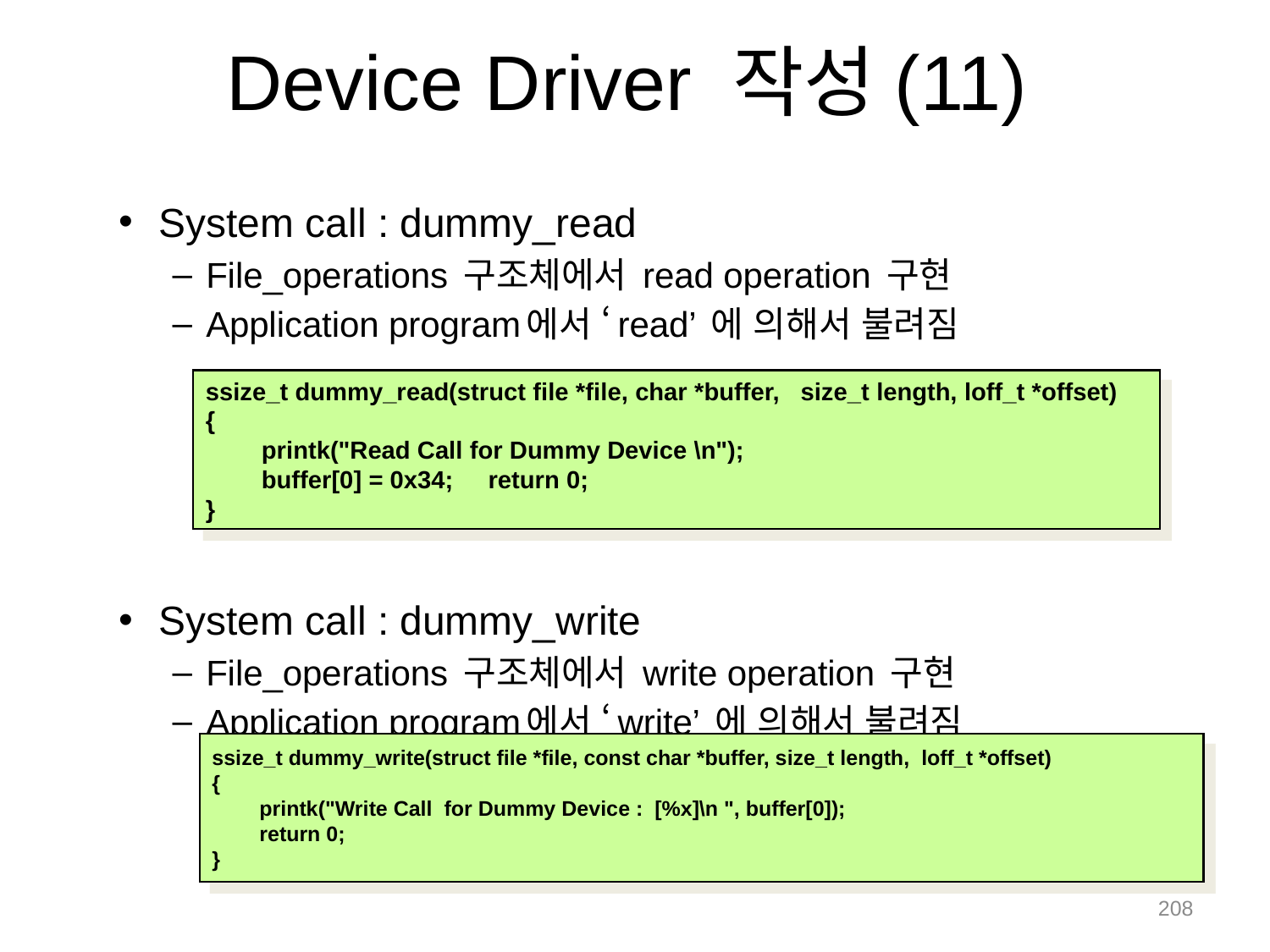

# Device Driver 작성(11)
System call : dummy_read
File_operations 구조체에서 read operation 구현
Application program에서 ‘read’ 에 의해서 불려짐

System call : dummy_write
File_operations 구조체에서 write operation 구현
Application program에서 ‘write’ 에 의해서 불려짐

ssize_t dummy_read(struct file *file, char *buffer,   size_t length, loff_t *offset)
{
        printk("Read Call for Dummy Device \n");
        buffer[0] = 0x34;     return 0;
}
ssize_t dummy_write(struct file *file, const char *buffer, size_t length,  loff_t *offset)
{
        printk("Write Call  for Dummy Device :  [%x]\n ", buffer[0]);
        return 0;
}
208